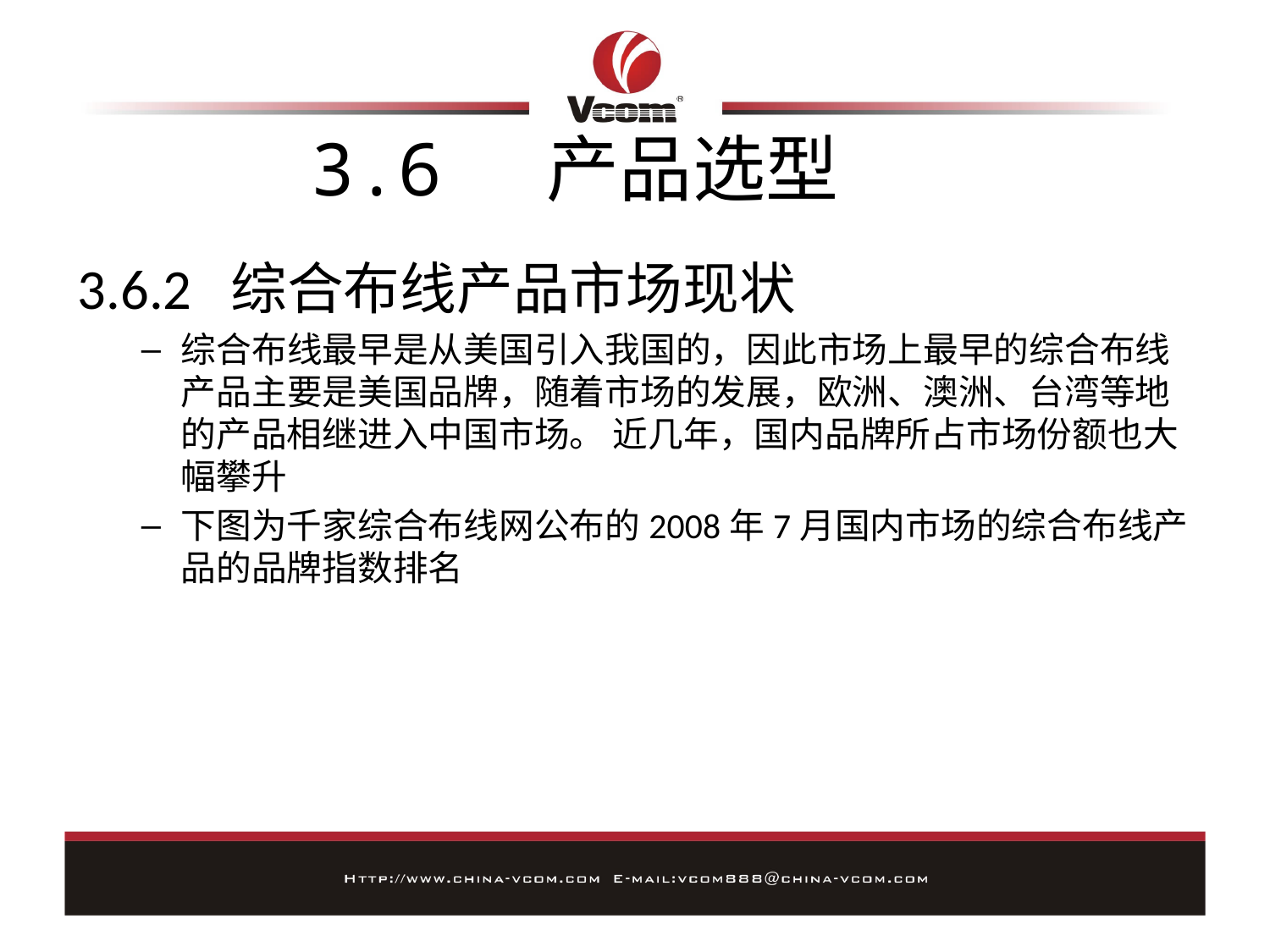

# 3.6  产品选型
3.6.2  综合布线产品市场现状
综合布线最早是从美国引入我国的，因此市场上最早的综合布线产品主要是美国品牌，随着市场的发展，欧洲、澳洲、台湾等地的产品相继进入中国市场。 近几年，国内品牌所占市场份额也大幅攀升
下图为千家综合布线网公布的2008年7月国内市场的综合布线产品的品牌指数排名